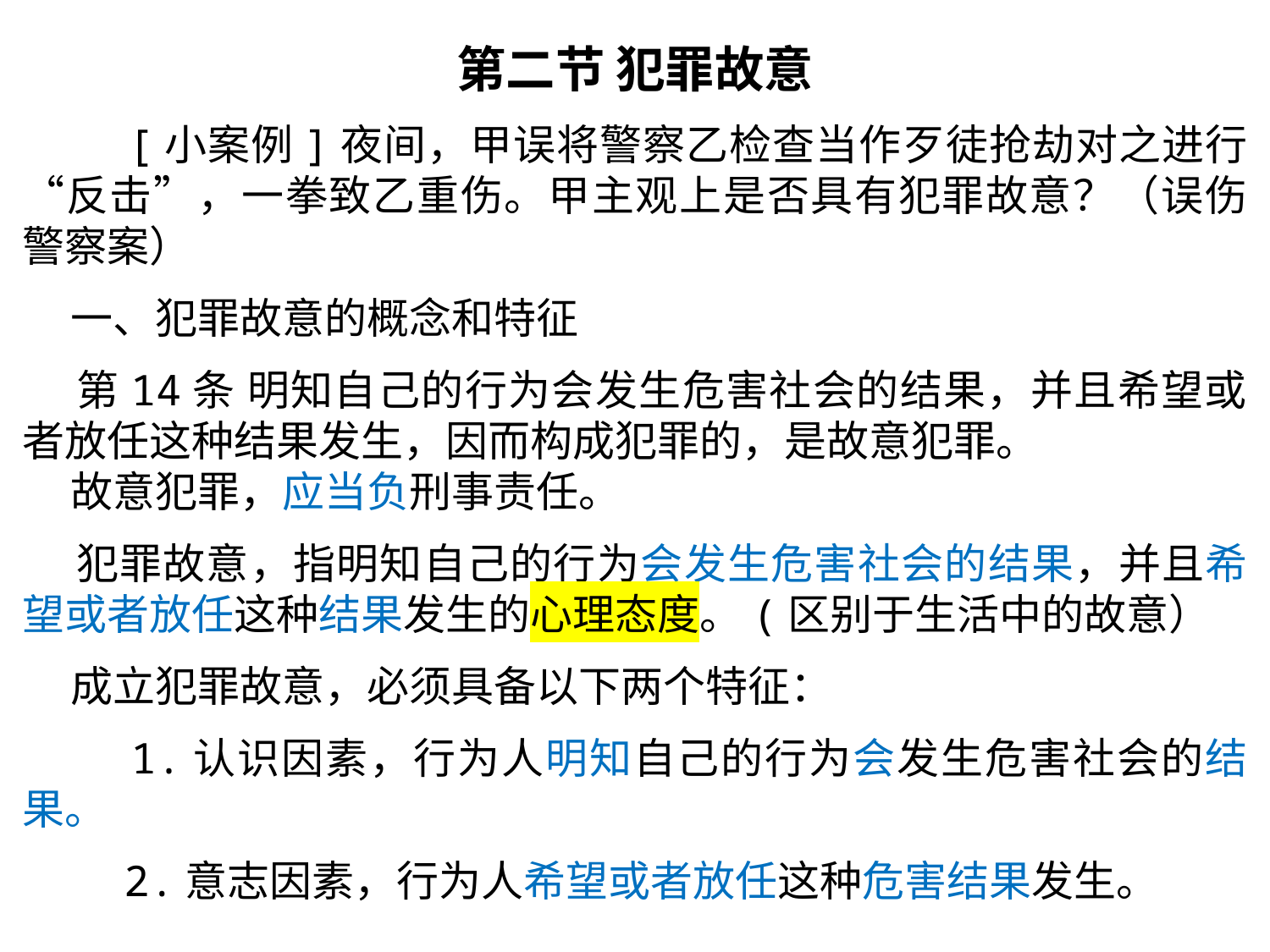

第二节 犯罪故意

    [小案例]夜间，甲误将警察乙检查当作歹徒抢劫对之进行“反击”，一拳致乙重伤。甲主观上是否具有犯罪故意？（误伤警察案）

    一、犯罪故意的概念和特征

    第14条 明知自己的行为会发生危害社会的结果，并且希望或者放任这种结果发生，因而构成犯罪的，是故意犯罪。
    故意犯罪，应当负刑事责任。

    犯罪故意，指明知自己的行为会发生危害社会的结果，并且希望或者放任这种结果发生的心理态度。(区别于生活中的故意）

    成立犯罪故意，必须具备以下两个特征：

    1.认识因素，行为人明知自己的行为会发生危害社会的结果。

    2.意志因素，行为人希望或者放任这种危害结果发生。